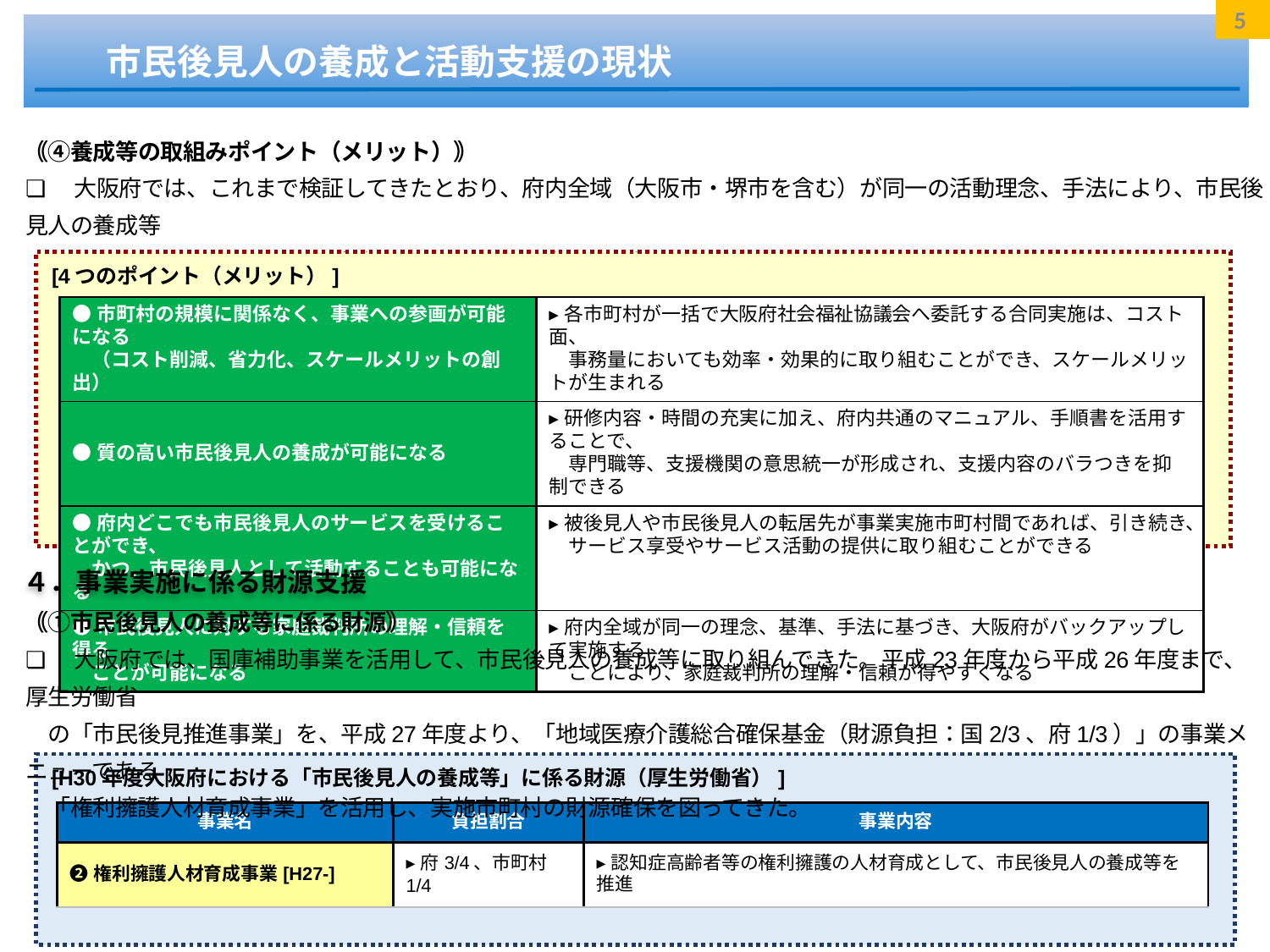

5
　　市民後見人の養成と活動支援の現状
｟④養成等の取組みポイント（メリット）｠
❏　大阪府では、これまで検証してきたとおり、府内全域（大阪市・堺市を含む）が同一の活動理念、手法により、市民後見人の養成等
　に取り組んでいる点が大きな特徴である。この方式で取り組むメリットを以下のとおり整理した。

[4つのポイント（メリット）]
| ●市町村の規模に関係なく、事業への参画が可能になる 　（コスト削減、省力化、スケールメリットの創出） | ▸各市町村が一括で大阪府社会福祉協議会へ委託する合同実施は、コスト面、 　事務量においても効率・効果的に取り組むことができ、スケールメリットが生まれる |
| --- | --- |
| ●質の高い市民後見人の養成が可能になる | ▸研修内容・時間の充実に加え、府内共通のマニュアル、手順書を活用することで、　 　専門職等、支援機関の意思統一が形成され、支援内容のバラつきを抑制できる |
| ●府内どこでも市民後見人のサービスを受けることができ、 　かつ、市民後見人として活動することも可能になる | ▸被後見人や市民後見人の転居先が事業実施市町村間であれば、引き続き、 　サービス享受やサービス活動の提供に取り組むことができる |
| ●市民後見人に対する家庭裁判所の理解・信頼を得る 　ことが可能になる | ▸府内全域が同一の理念、基準、手法に基づき、大阪府がバックアップして実施する 　ことにより、家庭裁判所の理解・信頼が得やすくなる |
 ４．事業実施に係る財源支援
｟➀市民後見人の養成等に係る財源｠
❏　大阪府では、国庫補助事業を活用して、市民後見人の養成等に取り組んできた。平成23年度から平成26年度まで、厚生労働省
　の「市民後見推進事業」を、平成27年度より、「地域医療介護総合確保基金（財源負担：国2/3、府1/3）」の事業メニューである
　「権利擁護人材育成事業」を活用し、実施市町村の財源確保を図ってきた。

[H30年度大阪府における「市民後見人の養成等」に係る財源（厚生労働省）]
| 事業名 | 負担割合 | 事業内容 |
| --- | --- | --- |
| ❷権利擁護人材育成事業[H27-] | ▸府3/4、市町村1/4 | ▸認知症高齢者等の権利擁護の人材育成として、市民後見人の養成等を推進 |